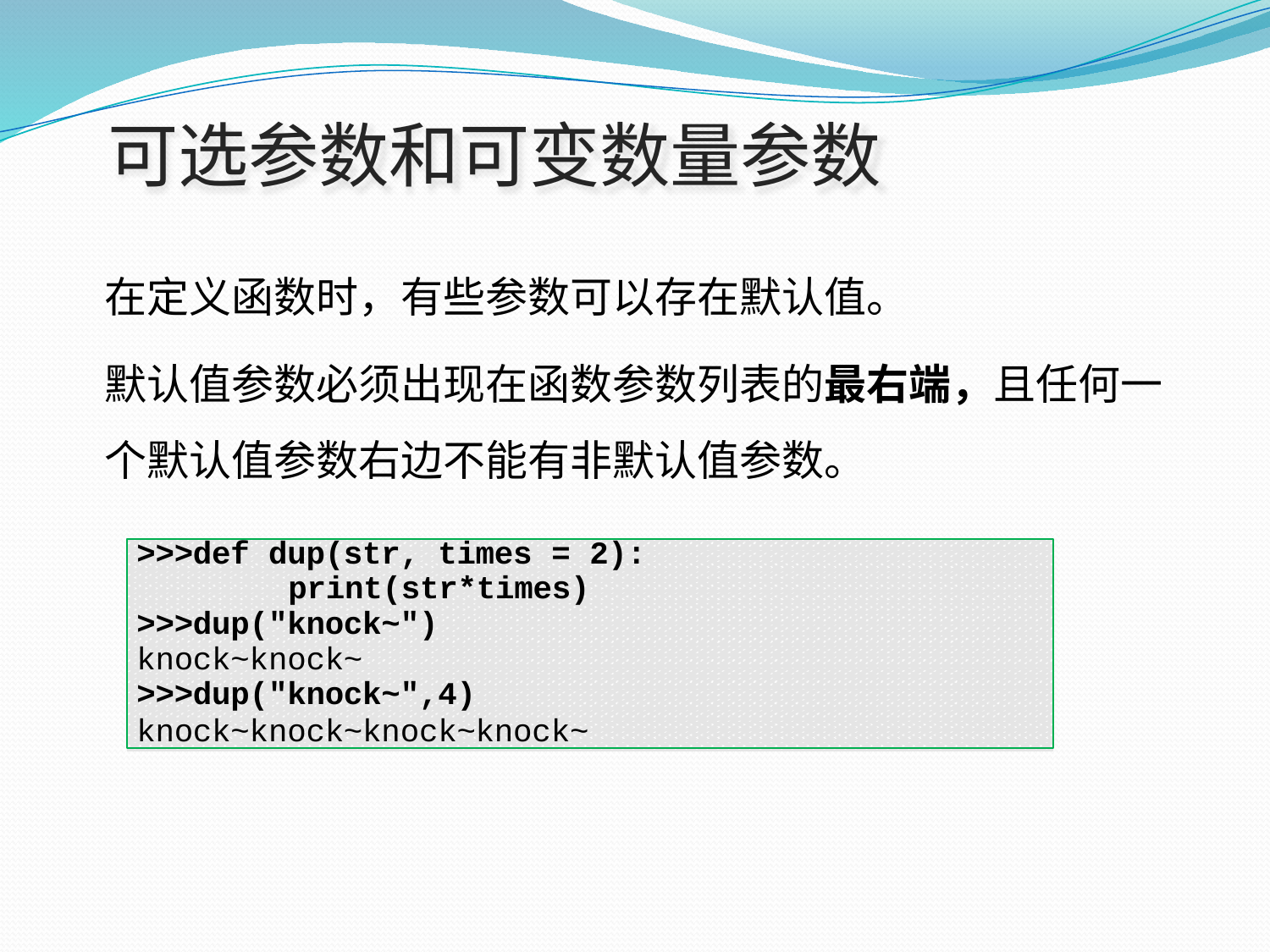

# 可选参数和可变数量参数
在定义函数时，有些参数可以存在默认值。
默认值参数必须出现在函数参数列表的最右端，且任何一个默认值参数右边不能有非默认值参数。

>>>def dup(str, times = 2):
print(str*times)
>>>dup("knock~")
knock~knock~
>>>dup("knock~",4)
knock~knock~knock~knock~